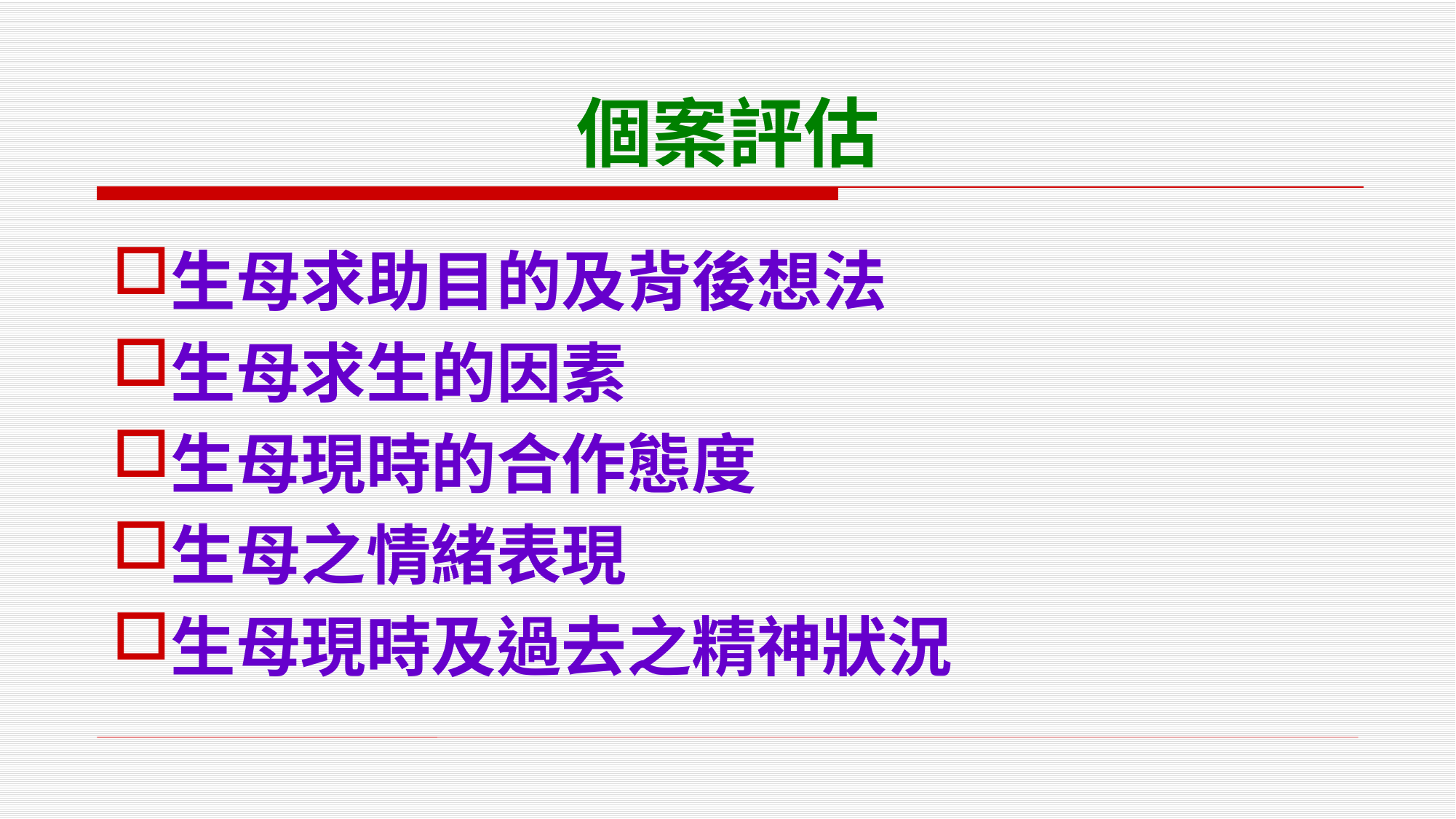

# 個案評估

生母求助目的及背後想法
生母求生的因素
生母現時的合作態度
生母之情緒表現
生母現時及過去之精神狀況